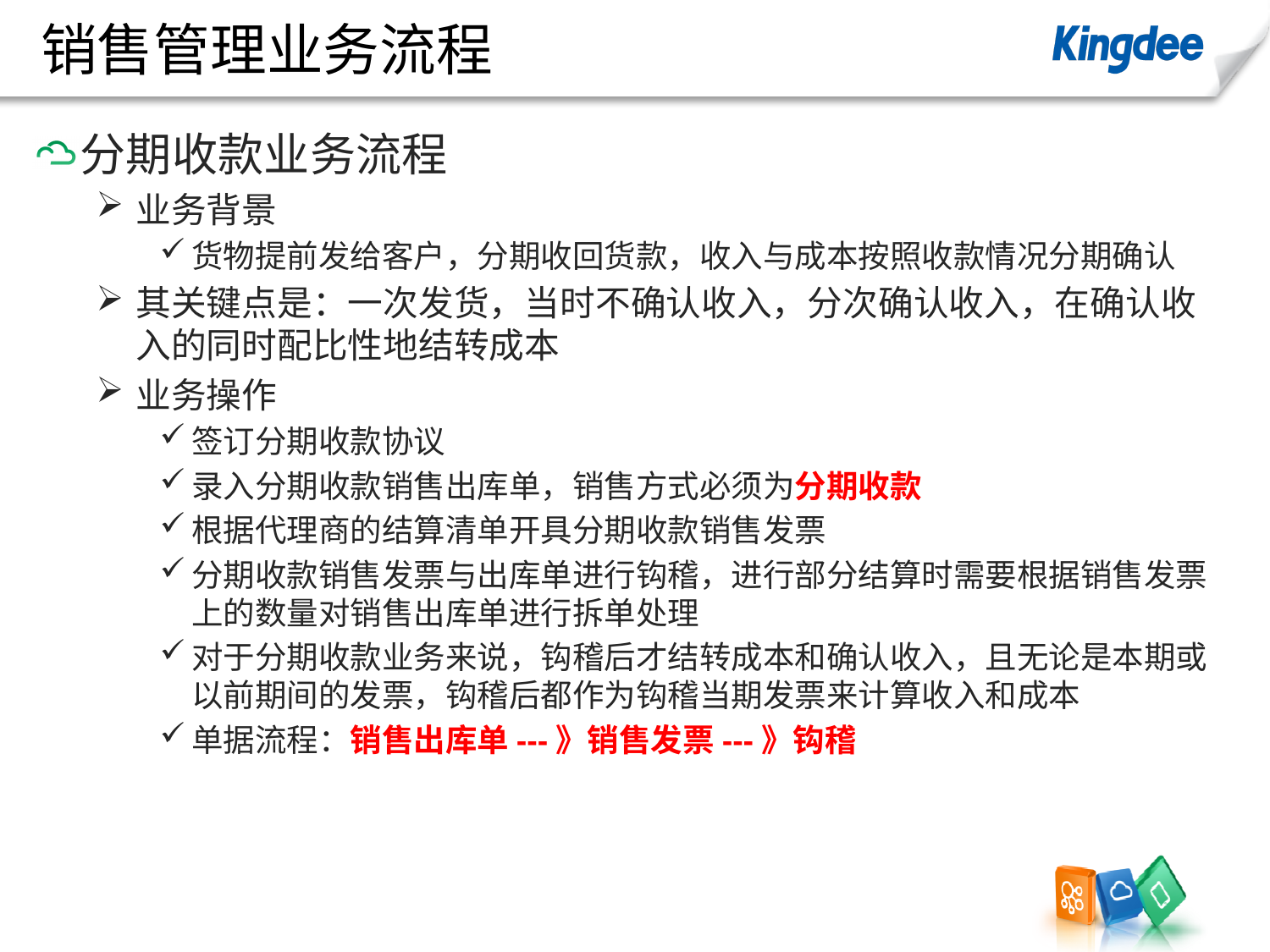

# 销售管理业务流程
分期收款业务流程
业务背景
货物提前发给客户，分期收回货款，收入与成本按照收款情况分期确认
其关键点是：一次发货，当时不确认收入，分次确认收入，在确认收入的同时配比性地结转成本
业务操作
签订分期收款协议
录入分期收款销售出库单，销售方式必须为分期收款
根据代理商的结算清单开具分期收款销售发票
分期收款销售发票与出库单进行钩稽，进行部分结算时需要根据销售发票上的数量对销售出库单进行拆单处理
对于分期收款业务来说，钩稽后才结转成本和确认收入，且无论是本期或以前期间的发票，钩稽后都作为钩稽当期发票来计算收入和成本
单据流程：销售出库单---》销售发票---》钩稽